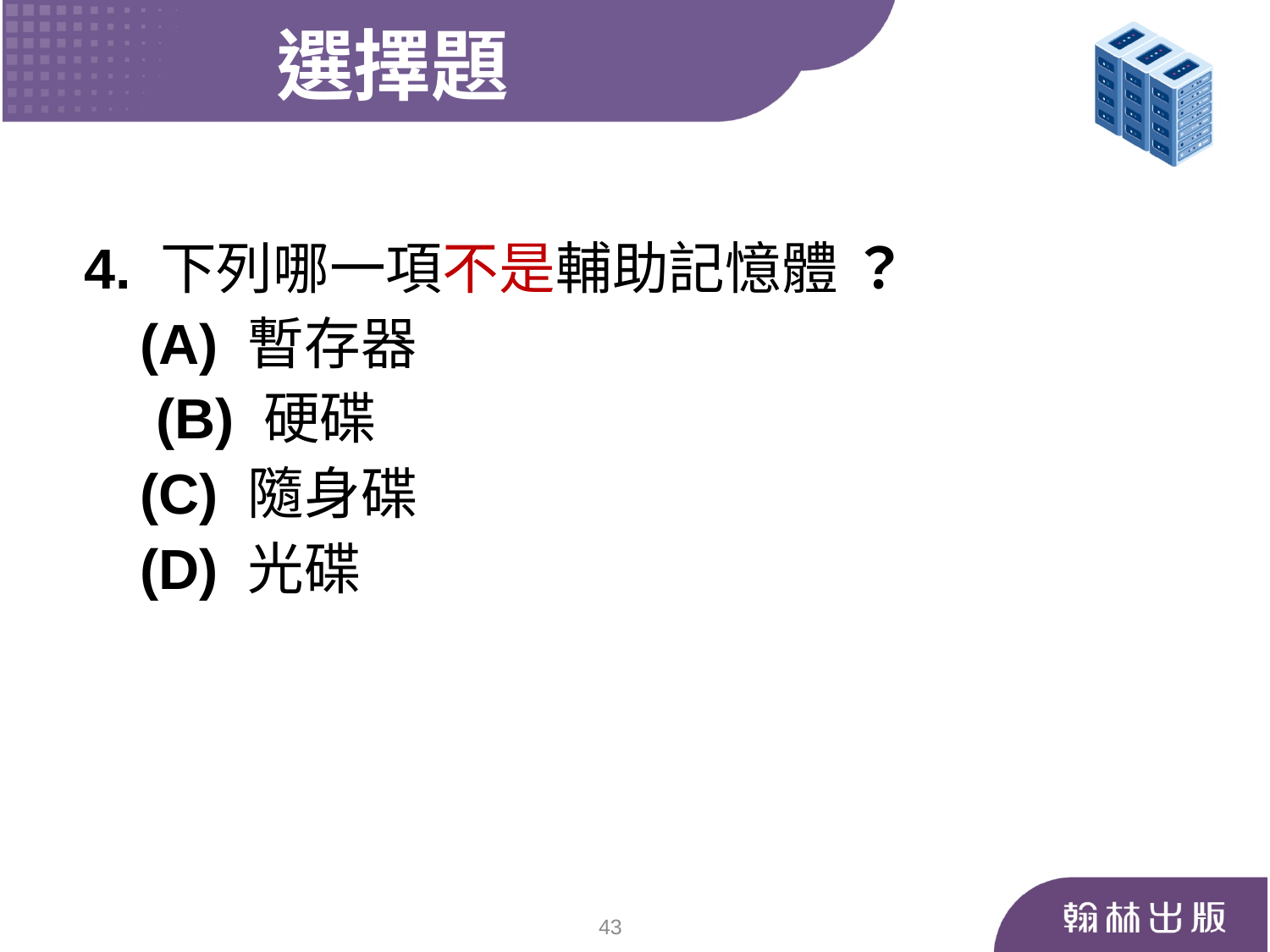

選擇題
 4. 下列哪一項不是輔助記憶體 ？
	   (A) 暫存器
	    (B) 硬碟
	   (C) 隨身碟
	   (D) 光碟

43